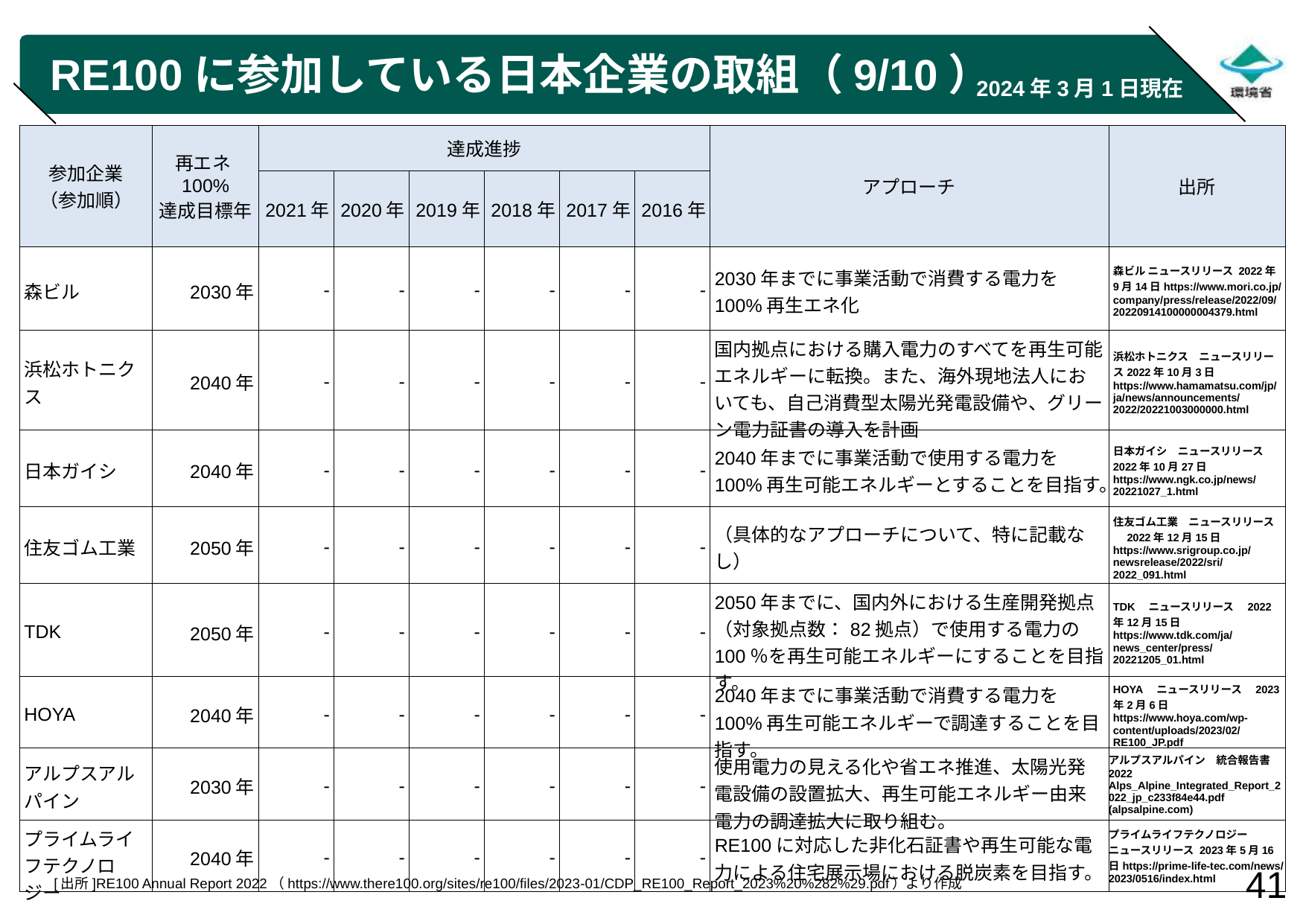

# RE100に参加している日本企業の取組（9/10）
2024年3月1日現在
| 参加企業 （参加順） | 再エネ100% 達成目標年 | 達成進捗 |  |  |  |  |  | アプローチ | 出所 |
| --- | --- | --- | --- | --- | --- | --- | --- | --- | --- |
|  |  | 2021年 | 2020年 | 2019年 | 2018年 | 2017年 | 2016年 |  |  |
| 森ビル | 2030年 | - | - | - | - | - | - | 2030年までに事業活動で消費する電力を100%再生エネ化 | 森ビル ニュースリリース 2022年9月14日https://www.mori.co.jp/company/press/release/2022/09/20220914100000004379.html |
| 浜松ホトニクス | 2040年 | - | - | - | - | - | - | 国内拠点における購入電力のすべてを再生可能エネルギーに転換。また、海外現地法人においても、自己消費型太陽光発電設備や、グリーン電力証書の導入を計画 | 浜松ホトニクス　ニュースリリース2022年10月3日 https://www.hamamatsu.com/jp/ja/news/announcements/2022/20221003000000.html |
| 日本ガイシ | 2040年 | - | - | - | - | - | - | 2040年までに事業活動で使用する電力を100%再生可能エネルギーとすることを目指す。 | 日本ガイシ　ニュースリリース　2022年10月27日 https://www.ngk.co.jp/news/20221027\_1.html |
| 住友ゴム工業 | 2050年 | - | - | - | - | - | - | （具体的なアプローチについて、特に記載なし） | 住友ゴム工業　ニュースリリース　2022年12月15日 https://www.srigroup.co.jp/newsrelease/2022/sri/2022\_091.html |
| TDK | 2050年 | - | - | - | - | - | - | 2050年までに、国内外における生産開発拠点（対象拠点数：82拠点）で使用する電力の100％を再生可能エネルギーにすることを目指す。 | TDK　ニュースリリース　2022年12月15日 https://www.tdk.com/ja/news\_center/press/20221205\_01.html |
| HOYA | 2040年 | - | - | - | - | - | - | 2040年までに事業活動で消費する電力を100%再生可能エネルギーで調達することを目指す。 | HOYA　ニュースリリース　2023年2月6日 https://www.hoya.com/wp-content/uploads/2023/02/RE100\_JP.pdf |
| アルプスアルパイン | 2030年 | - | - | - | - | - | - | 使用電力の見える化や省エネ推進、太陽光発電設備の設置拡大、再生可能エネルギー由来電力の調達拡大に取り組む。 | アルプスアルパイン　統合報告書2022 Alps\_Alpine\_Integrated\_Report\_2022\_jp\_c233f84e44.pdf (alpsalpine.com) |
| プライムライフテクノロジー | 2040年 | - | - | - | - | - | - | RE100に対応した非化石証書や再生可能な電力による住宅展示場における脱炭素を目指す。 | プライムライフテクノロジー ニュースリリース 2023年5月16日https://prime-life-tec.com/news/2023/0516/index.html |
[出所]RE100 Annual Report 2022（https://www.there100.org/sites/re100/files/2023-01/CDP_RE100_Report_2023%20%282%29.pdf）より作成